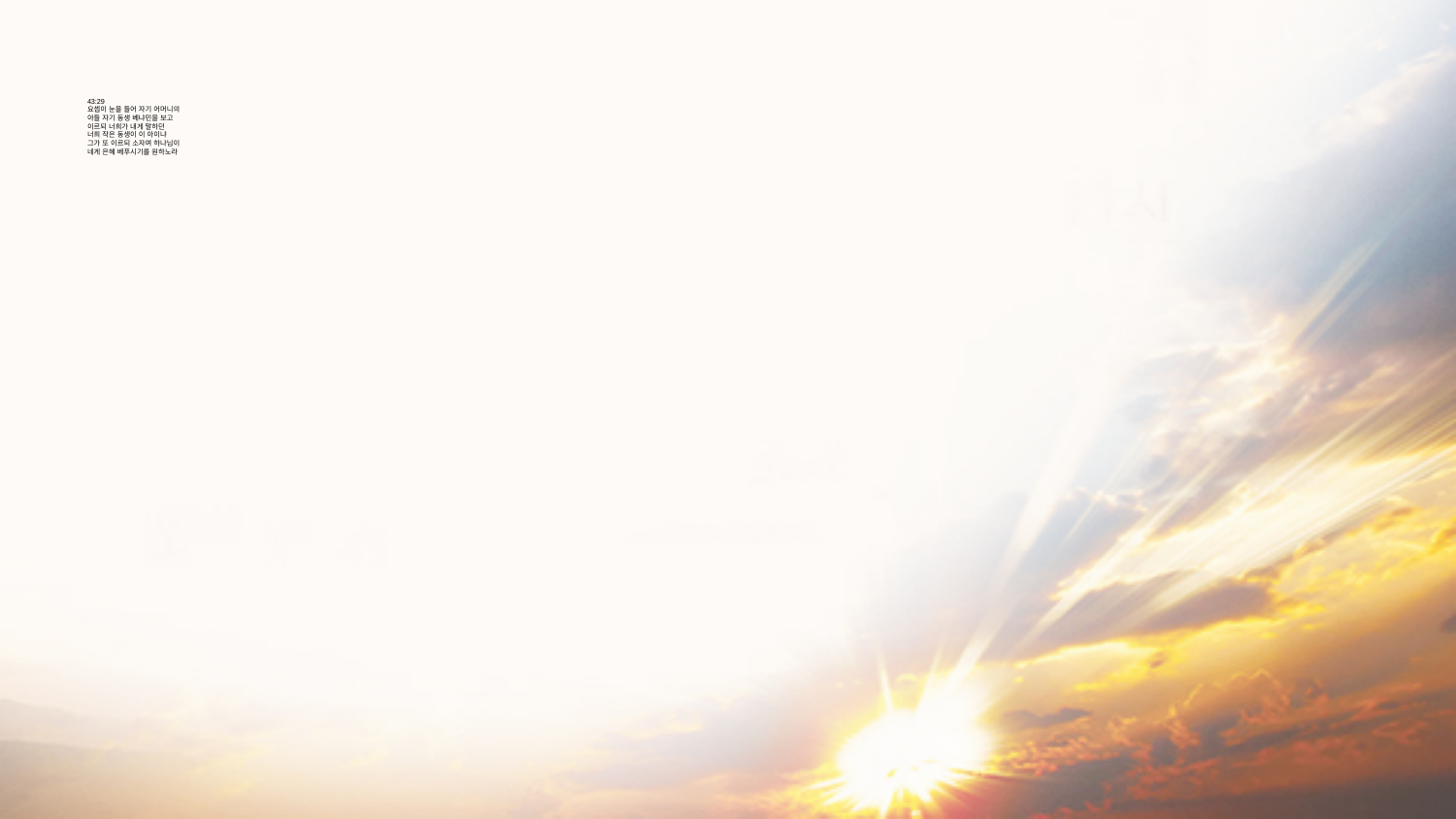

# 43:29 요셉이 눈을 들어 자기 어머니의 아들 자기 동생 베냐민을 보고 이르되 너희가 내게 말하던 너희 작은 동생이 이 아이냐 그가 또 이르되 소자여 하나님이 네게 은혜 베푸시기를 원하노라